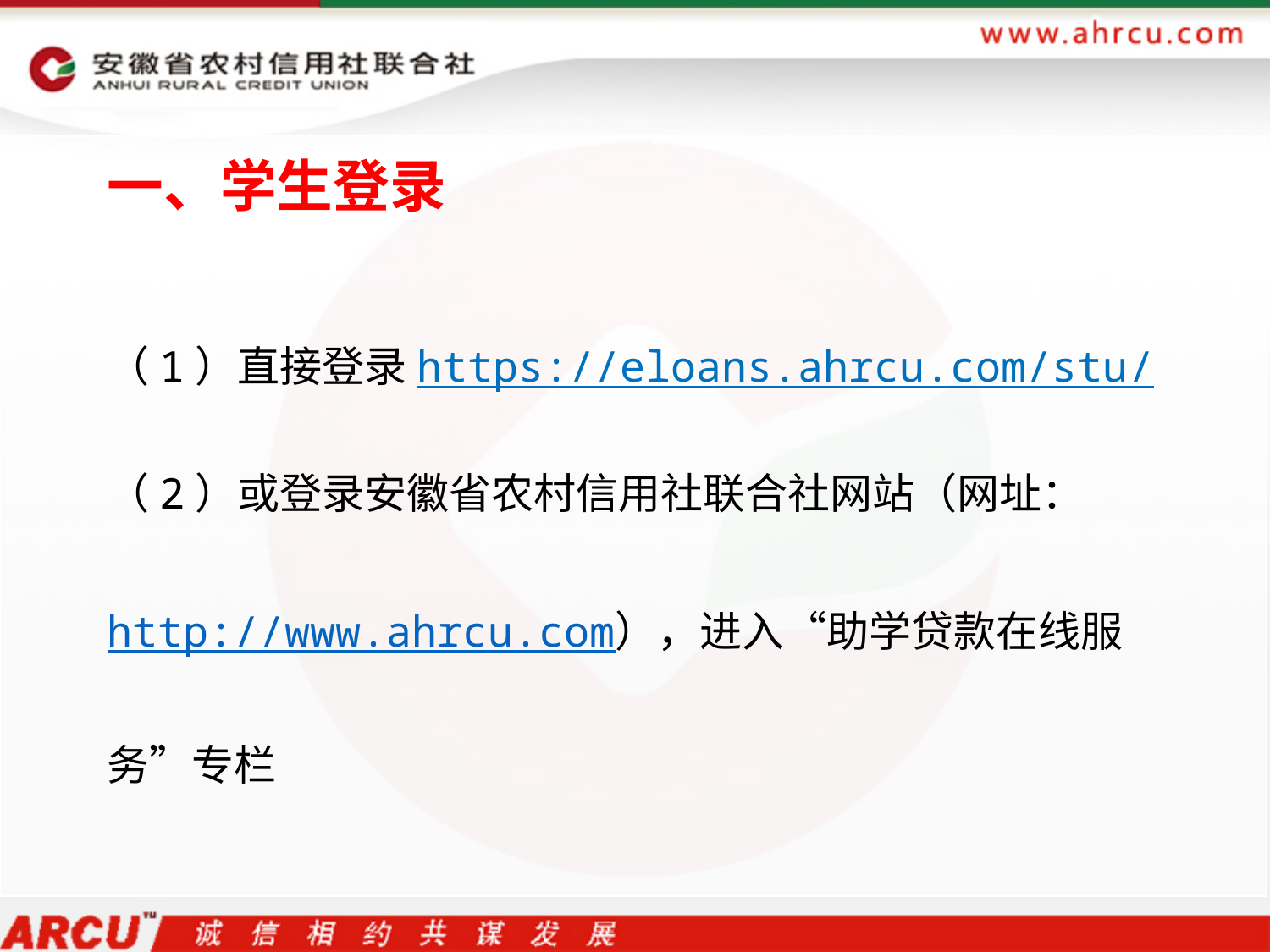

一、学生登录

（1）直接登录https://eloans.ahrcu.com/stu/
（2）或登录安徽省农村信用社联合社网站（网址：http://www.ahrcu.com），进入“助学贷款在线服务”专栏